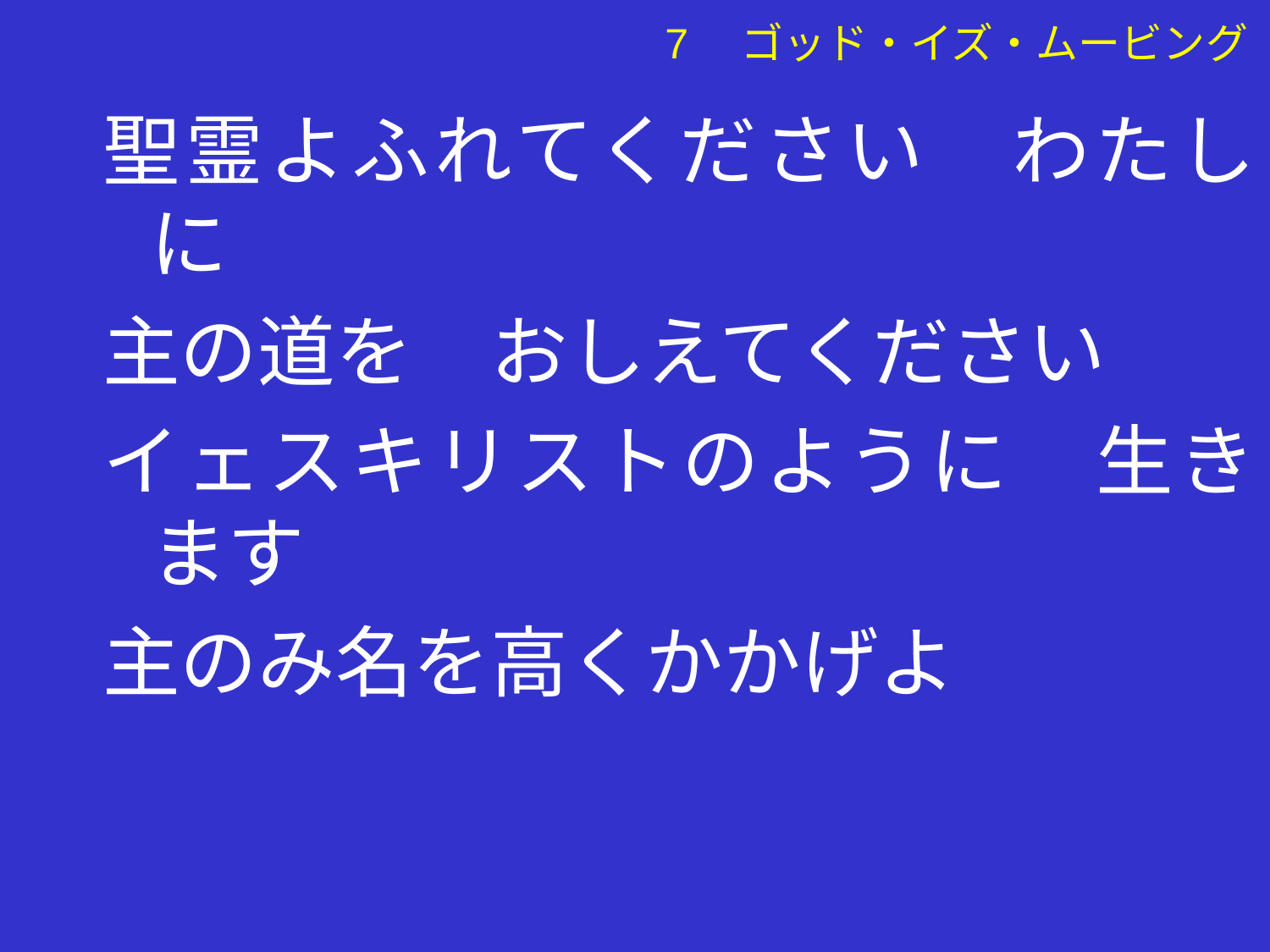

聖霊よふれてください　わたしに
主の道を　おしえてください
イェスキリストのように　生きます
主のみ名を高くかかげよ

# 7　ゴッド・イズ・ムービング